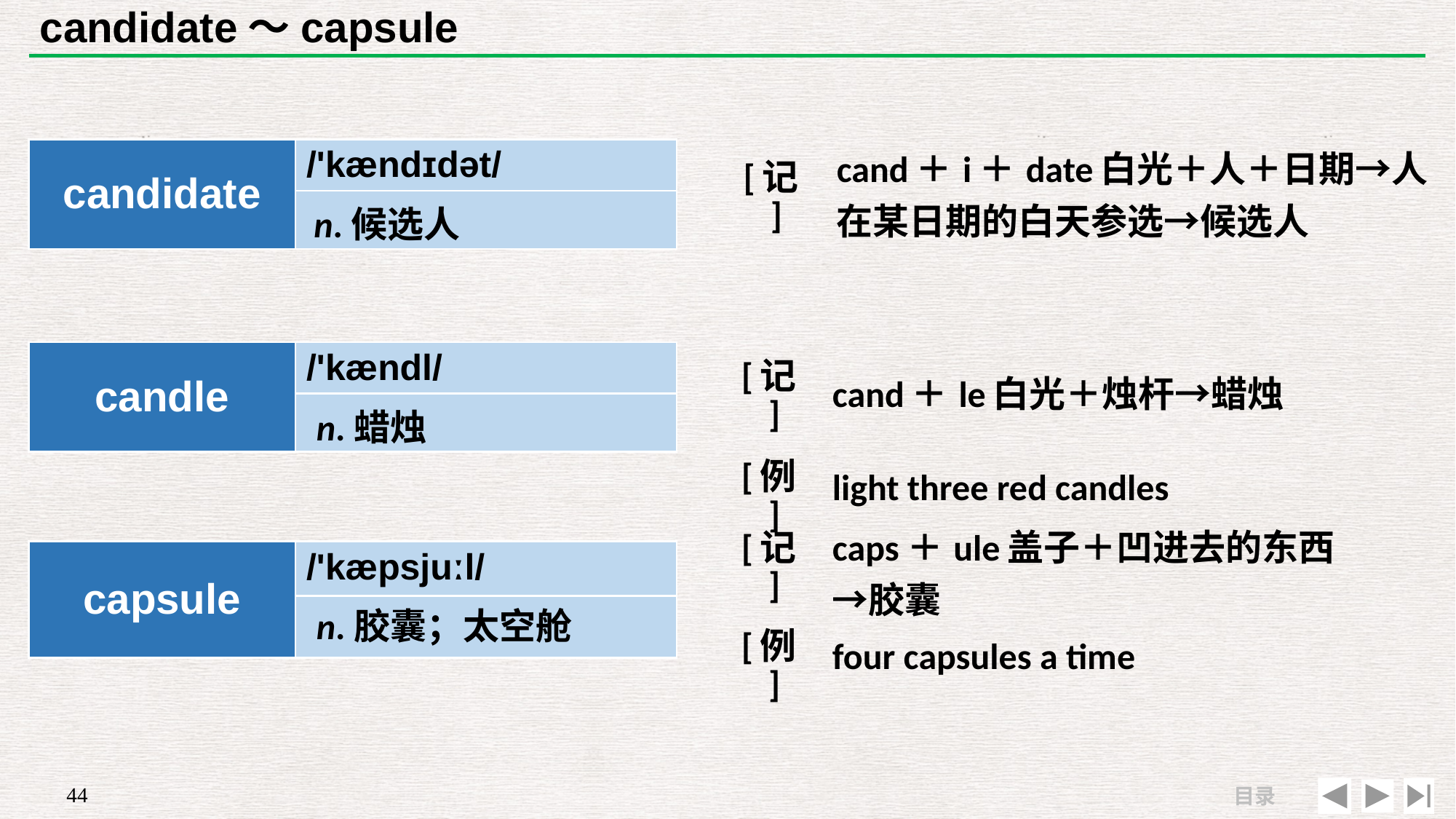

# candidate～capsule

|  |  |
| --- | --- |
| [记] | cand＋i＋date白光＋人＋日期→人在某日期的白天参选→候选人 |
| candidate | /'kændɪdət/ |
| --- | --- |
|  |  |
n.候选人
| [记] | cand＋le白光＋烛杆→蜡烛 |
| --- | --- |
| [例] | light three red candles |
| candle | /'kændl/ |
| --- | --- |
|  |  |
n.蜡烛
| [记] | caps＋ule盖子＋凹进去的东西→胶囊 |
| --- | --- |
| [例] | four capsules a time |
| capsule | /'kæpsjuːl/ |
| --- | --- |
|  |  |
n.胶囊；太空舱